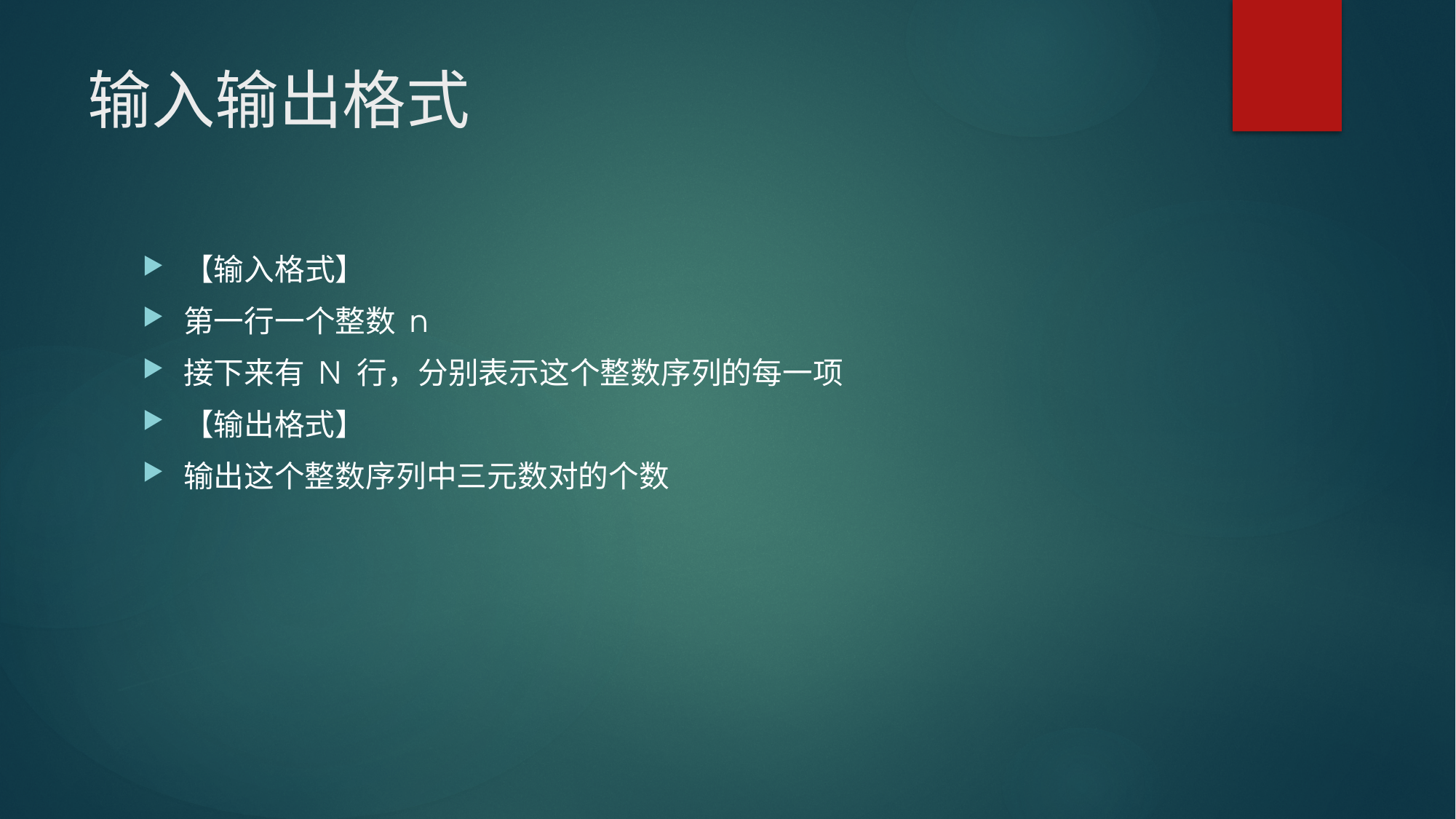

# 输入输出格式
【输入格式】
第一行一个整数 n
接下来有 N 行，分别表示这个整数序列的每一项
【输出格式】
输出这个整数序列中三元数对的个数